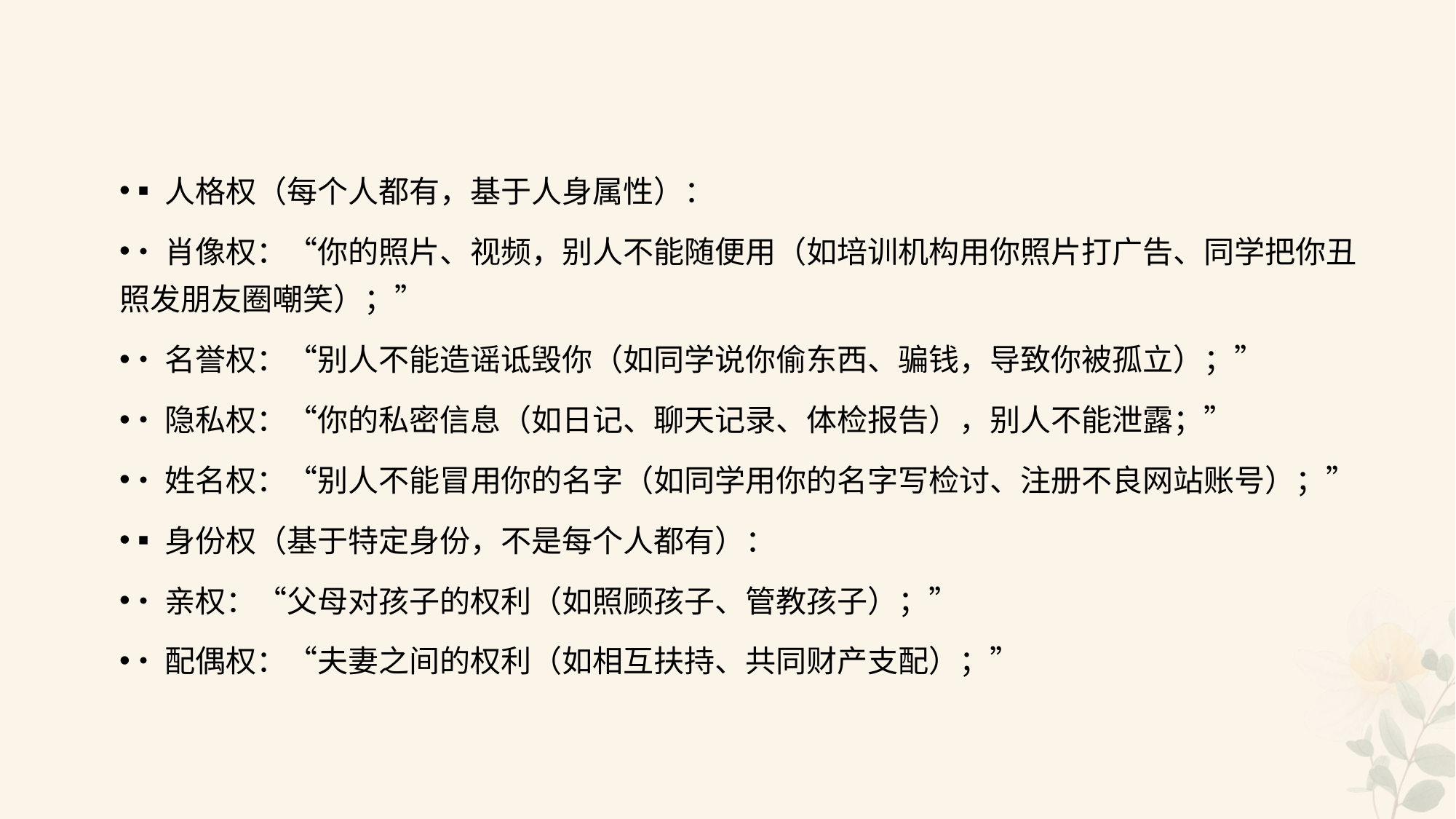

#
▪人格权（每个人都有，基于人身属性）：
•肖像权：“你的照片、视频，别人不能随便用（如培训机构用你照片打广告、同学把你丑照发朋友圈嘲笑）；”
•名誉权：“别人不能造谣诋毁你（如同学说你偷东西、骗钱，导致你被孤立）；”
•隐私权：“你的私密信息（如日记、聊天记录、体检报告），别人不能泄露；”
•姓名权：“别人不能冒用你的名字（如同学用你的名字写检讨、注册不良网站账号）；”
▪身份权（基于特定身份，不是每个人都有）：
•亲权：“父母对孩子的权利（如照顾孩子、管教孩子）；”
•配偶权：“夫妻之间的权利（如相互扶持、共同财产支配）；”